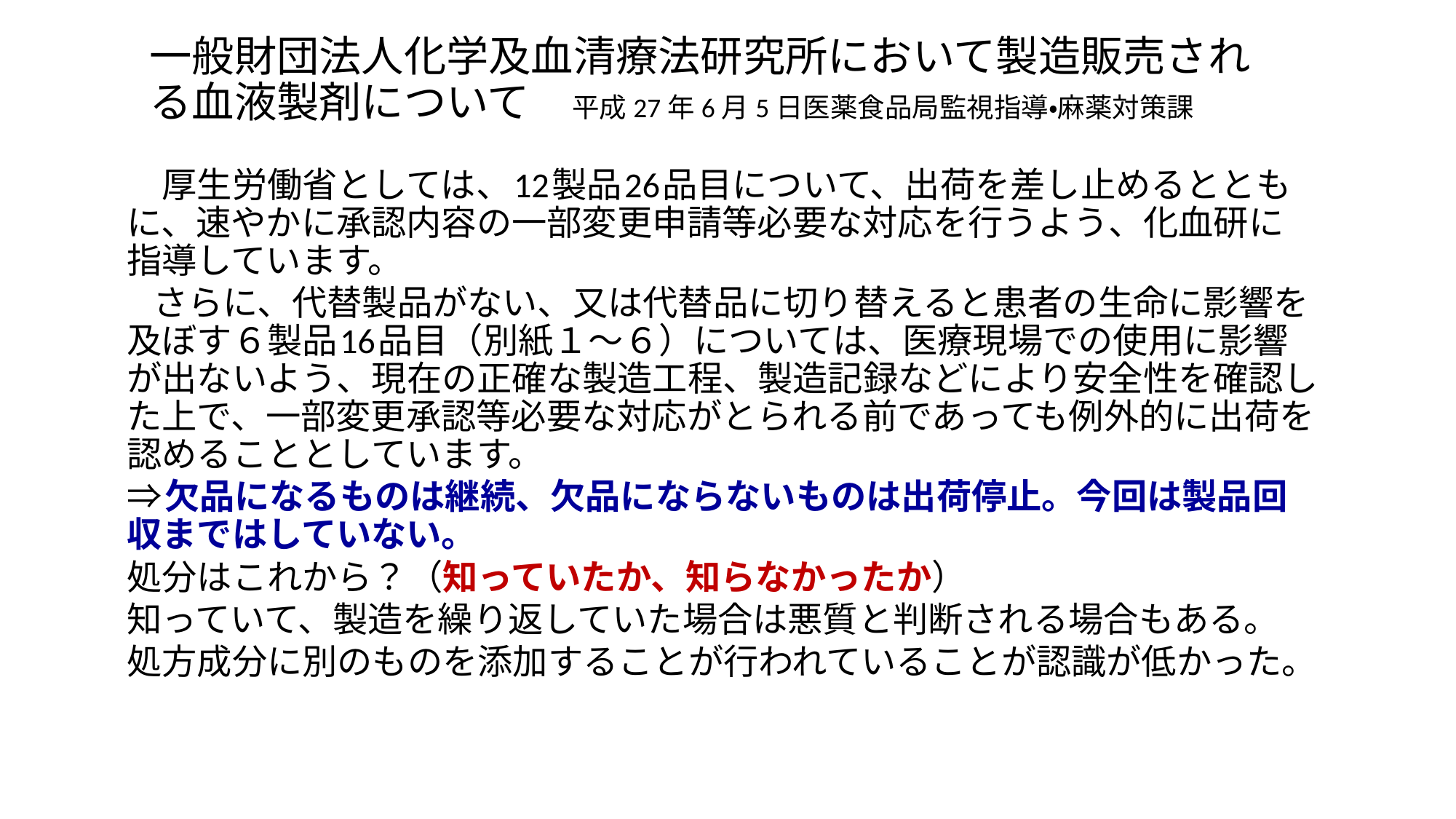

# 一般財団法人化学及血清療法研究所において製造販売される血液製剤について　平成27年6月5日医薬食品局監視指導・麻薬対策課
　厚生労働省としては、12製品26品目について、出荷を差し止めるとともに、速やかに承認内容の一部変更申請等必要な対応を行うよう、化血研に指導しています。
   さらに、代替製品がない、又は代替品に切り替えると患者の生命に影響を及ぼす６製品16品目（別紙１～６）については、医療現場での使用に影響が出ないよう、現在の正確な製造工程、製造記録などにより安全性を確認した上で、一部変更承認等必要な対応がとられる前であっても例外的に出荷を認めることとしています。
⇒欠品になるものは継続、欠品にならないものは出荷停止。今回は製品回収まではしていない。
処分はこれから？（知っていたか、知らなかったか）
知っていて、製造を繰り返していた場合は悪質と判断される場合もある。
処方成分に別のものを添加することが行われていることが認識が低かった。